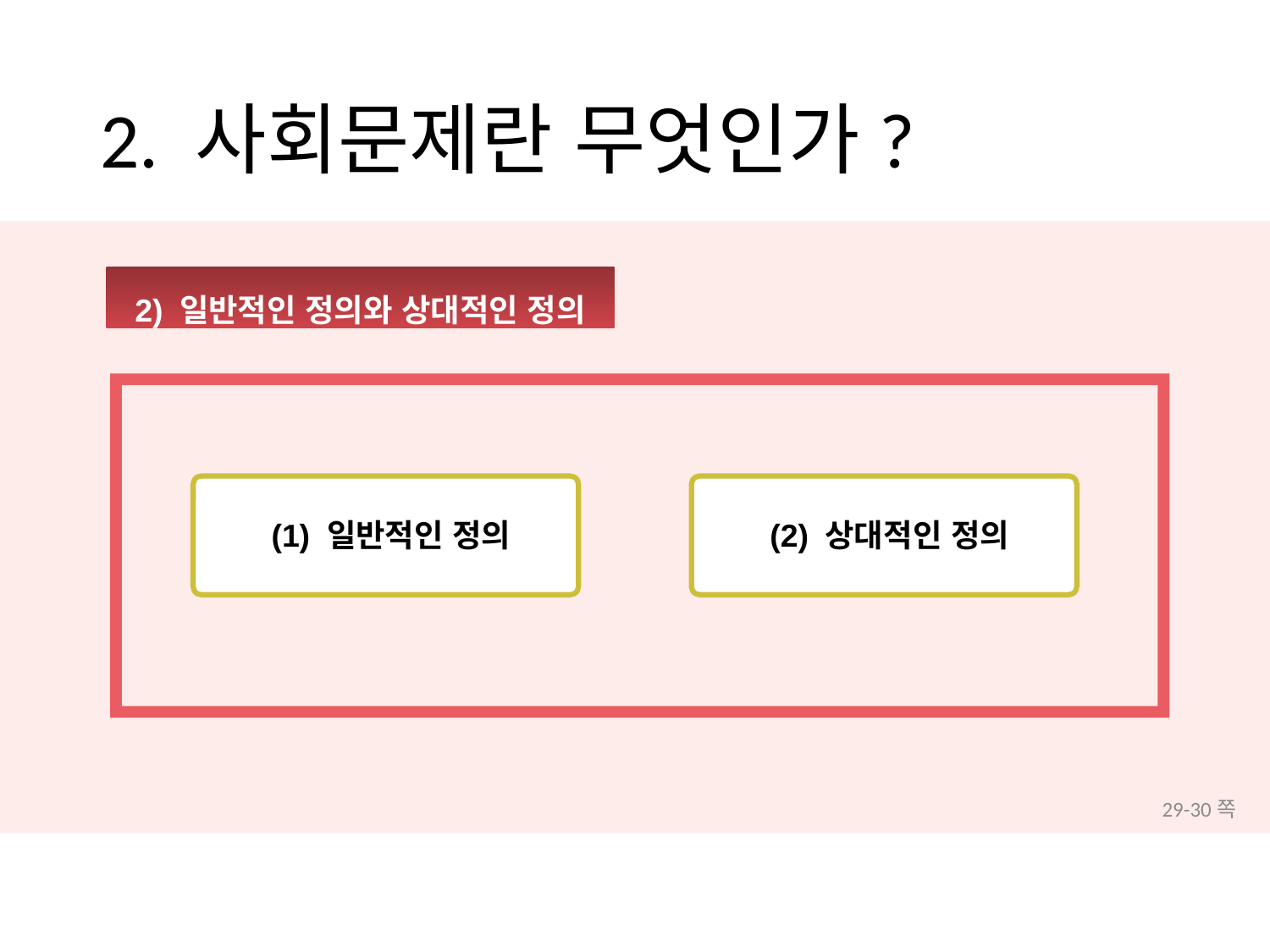

# 2. 사회문제란 무엇인가?

2) 일반적인 정의와 상대적인 정의

(1) 일반적인 정의

(2) 상대적인 정의

29-30쪽